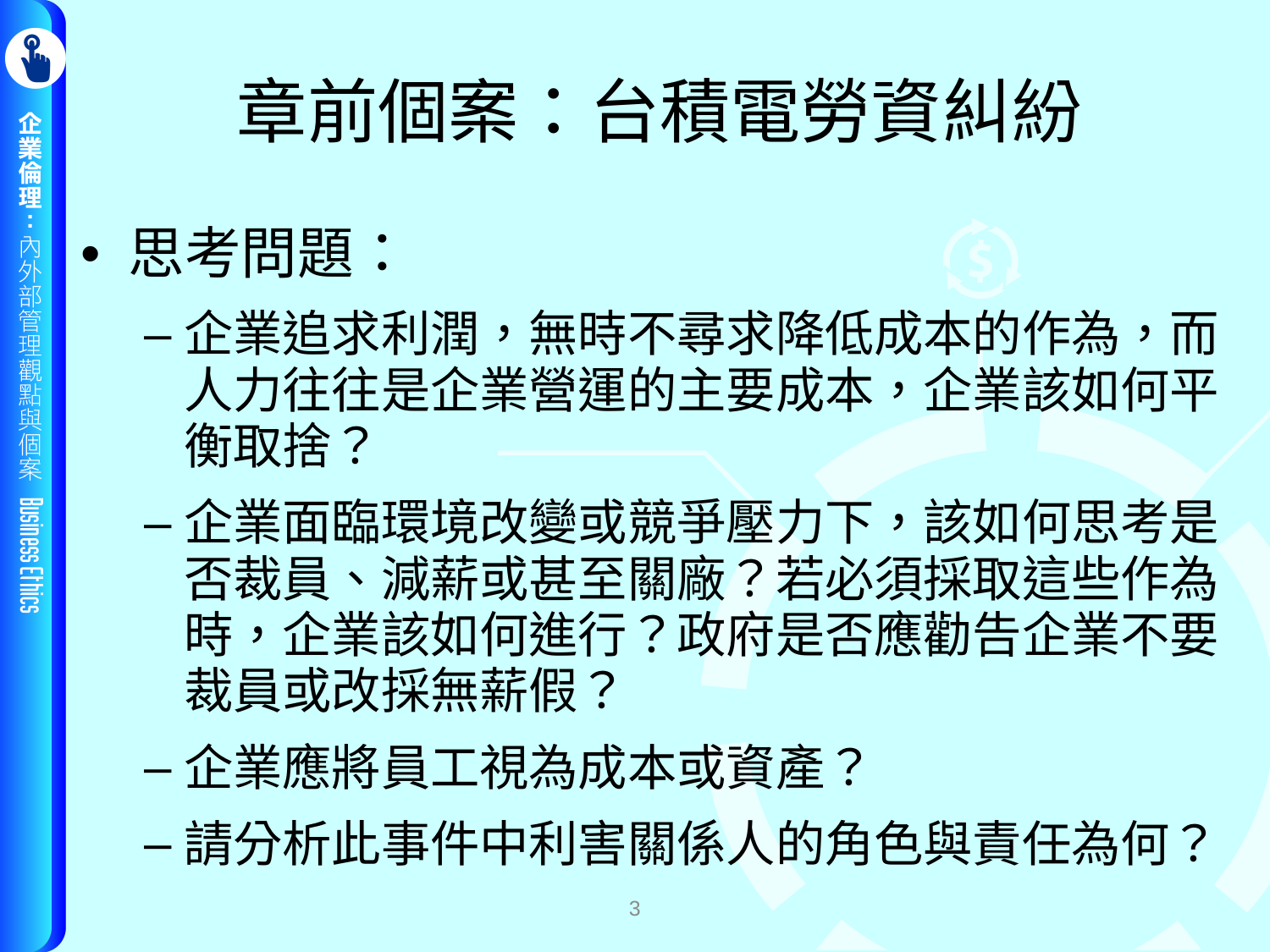

# 章前個案：台積電勞資糾紛
思考問題：
企業追求利潤，無時不尋求降低成本的作為，而人力往往是企業營運的主要成本，企業該如何平衡取捨？
企業面臨環境改變或競爭壓力下，該如何思考是否裁員、減薪或甚至關廠？若必須採取這些作為時，企業該如何進行？政府是否應勸告企業不要裁員或改採無薪假？
企業應將員工視為成本或資產？
請分析此事件中利害關係人的角色與責任為何？
3